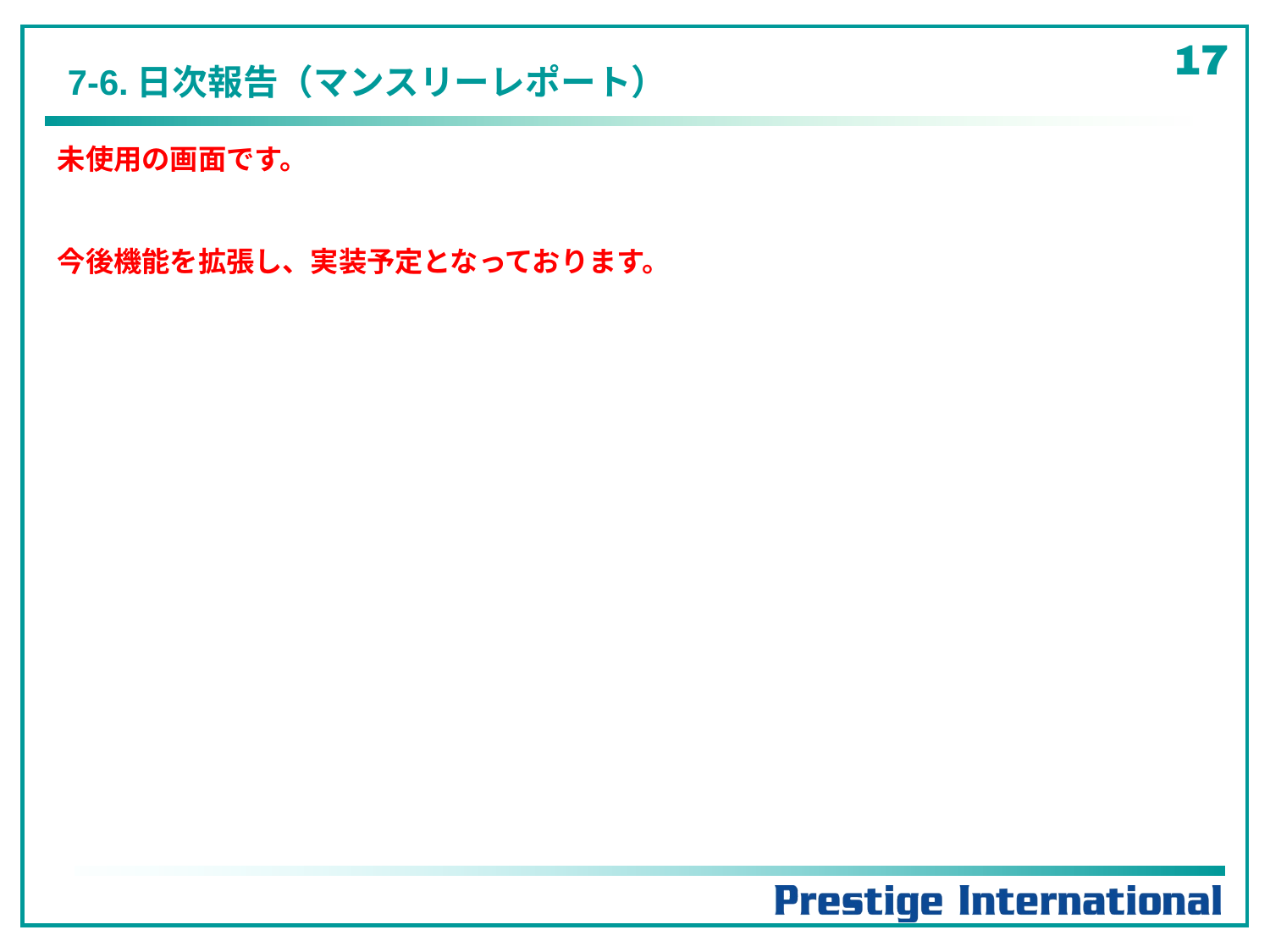

17
# 7-6.日次報告（マンスリーレポート）
未使用の画面です。

今後機能を拡張し、実装予定となっております。